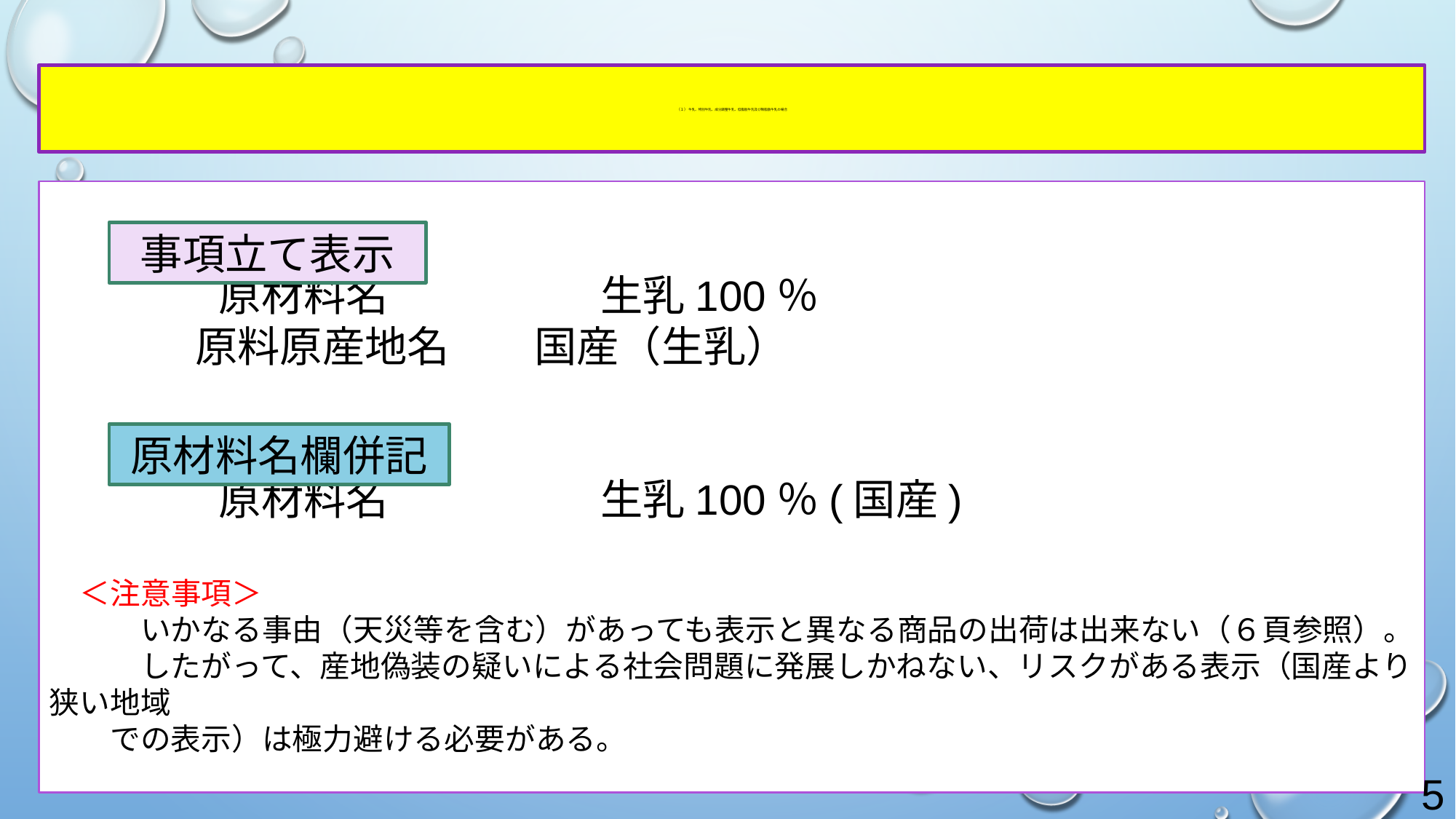

# （１） 牛乳、特別牛乳、成分調整牛乳、低脂肪牛乳及び無脂肪牛乳の場合

　　　　原材料名　　　　　生乳100％
　　　  原料原産地名　　国産（生乳）

　　　　原材料名　　　　　生乳100％(国産)

　＜注意事項＞
　　　いかなる事由（天災等を含む）があっても表示と異なる商品の出荷は出来ない（６頁参照）。
　　　したがって、産地偽装の疑いによる社会問題に発展しかねない、リスクがある表示（国産より狭い地域
　　での表示）は極力避ける必要がある。
事項立て表示

原材料名欄併記
5